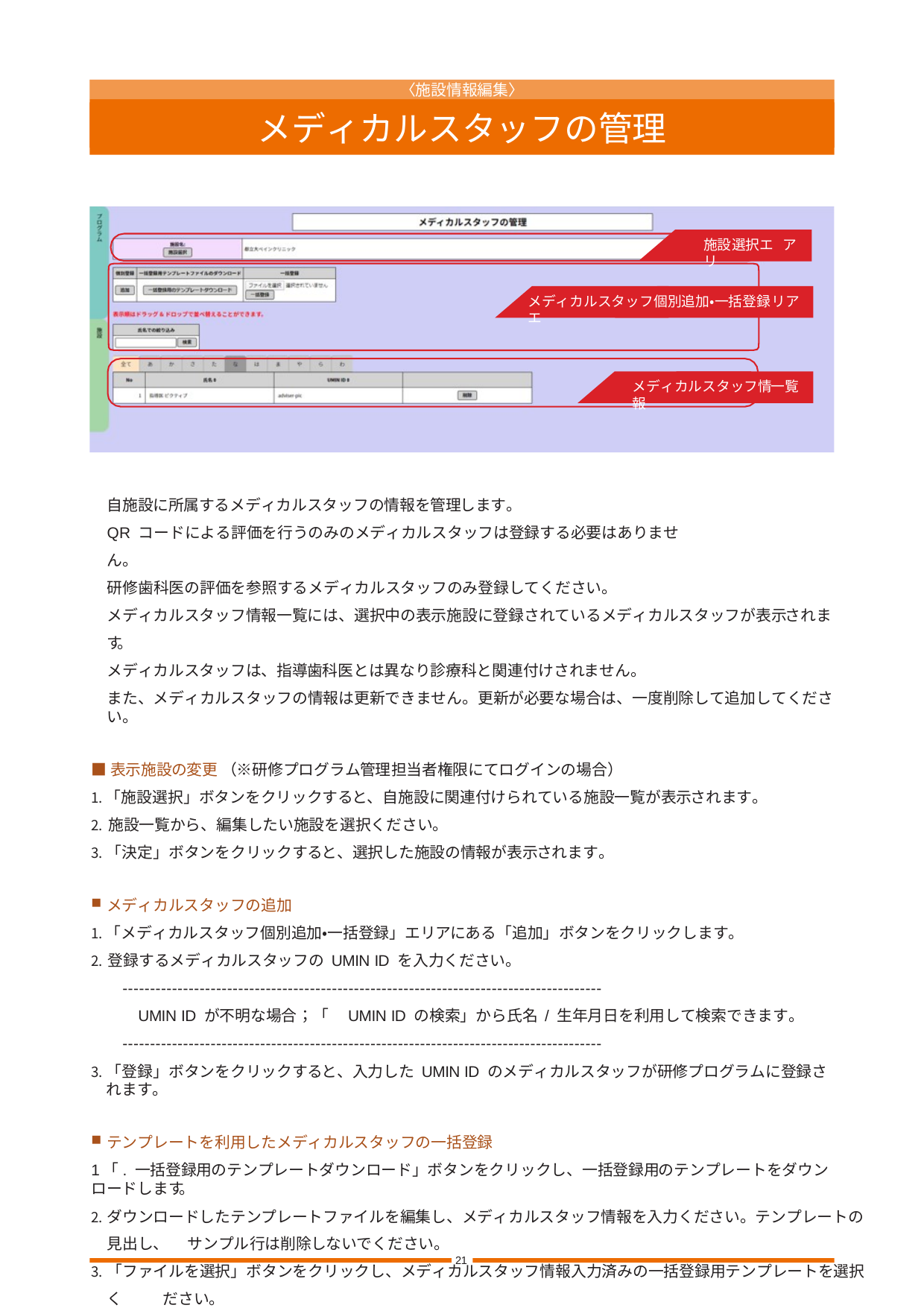

〈施設情報編集〉
メディカルスタッフの管理

施設選択エリ
ア
リア
メディカルスタッフ個別追加・一括登録エ
一覧

メディカルスタッフ情報
自施設に所属するメディカルスタッフの情報を管理します。
QR コードによる評価を行うのみのメディカルスタッフは登録する必要はありません。
研修歯科医の評価を参照するメディカルスタッフのみ登録してください。
メディカルスタッフ情報一覧には、選択中の表示施設に登録されているメディカルスタッフが表示されます。
メディカルスタッフは、指導歯科医とは異なり診療科と関連付けされません。
また、メディカルスタッフの情報は更新できません。更新が必要な場合は、一度削除して追加してください。

■表示施設の変更 （※研修プログラム管理担当者権限にてログインの場合）
「施設選択」ボタンをクリックすると、自施設に関連付けられている施設一覧が表示されます。
施設一覧から、編集したい施設を選択ください。
「決定」ボタンをクリックすると、選択した施設の情報が表示されます。

メディカルスタッフの追加
「メディカルスタッフ個別追加・一括登録」エリアにある「追加」ボタンをクリックします。
登録するメディカルスタッフの UMIN ID を入力ください。
---------------------------------------------------------------------------------------
UMIN ID が不明な場合；「　UMIN ID の検索」から氏名/ 生年月日を利用して検索できます。
---------------------------------------------------------------------------------------
「登録」ボタンをクリックすると、入力した UMIN ID のメディカルスタッフが研修プログラムに登録されます。

テンプレートを利用したメディカルスタッフの一括登録
1「. 一括登録用のテンプレートダウンロード」ボタンをクリックし、一括登録用のテンプレートをダウンロードします。
ダウンロードしたテンプレートファイルを編集し、メディカルスタッフ情報を入力ください。テンプレートの見出し、 　サンプル行は削除しないでください。
「ファイルを選択」ボタンをクリックし、メディカルスタッフ情報入力済みの一括登録用テンプレートを選択く 　　　ださい。
「一括登録」ボタンをクリックし、登録します。
21